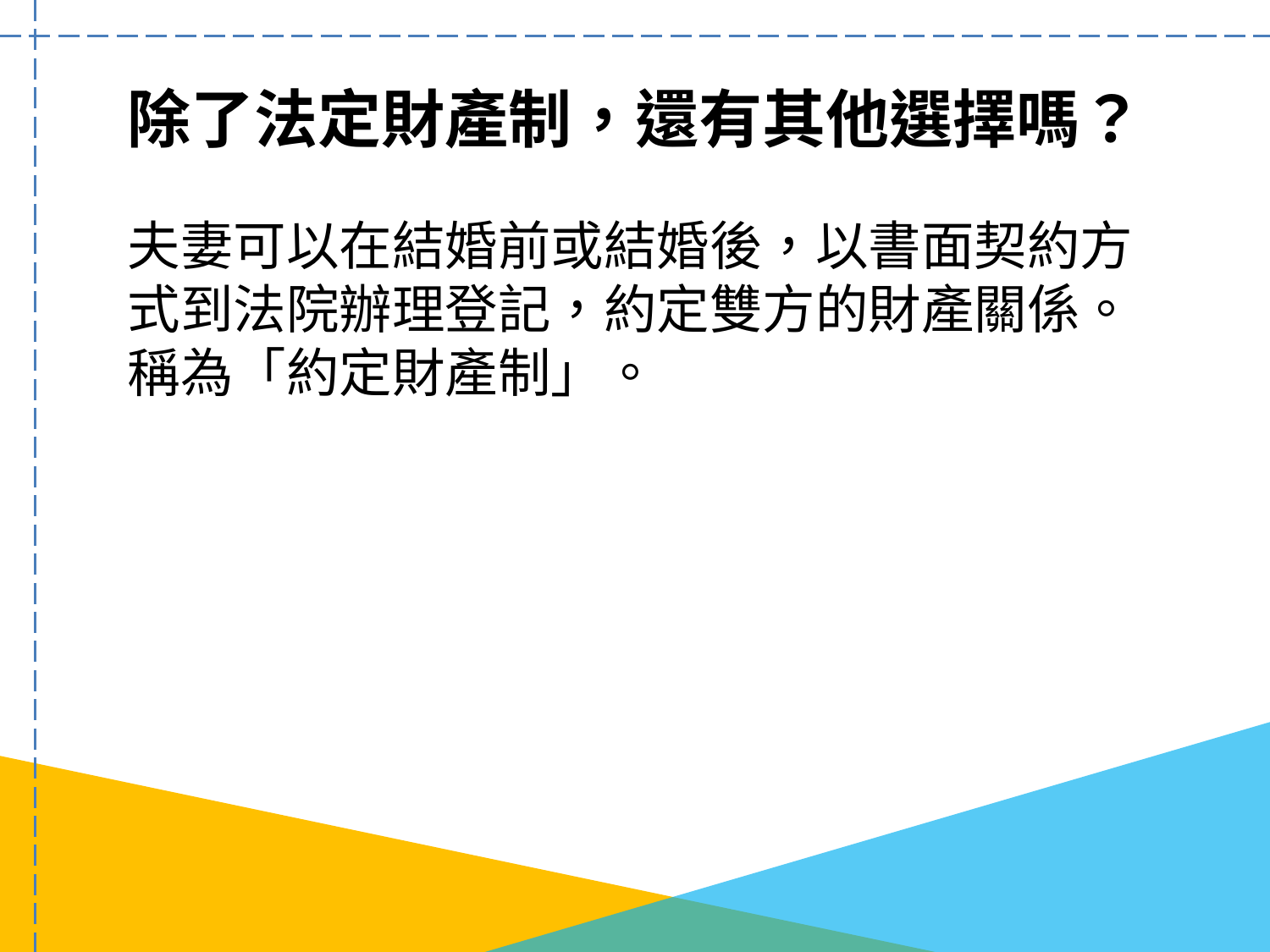

# 除了法定財產制，還有其他選擇嗎？
夫妻可以在結婚前或結婚後，以書面契約方式到法院辦理登記，約定雙方的財產關係。稱為「約定財產制」。